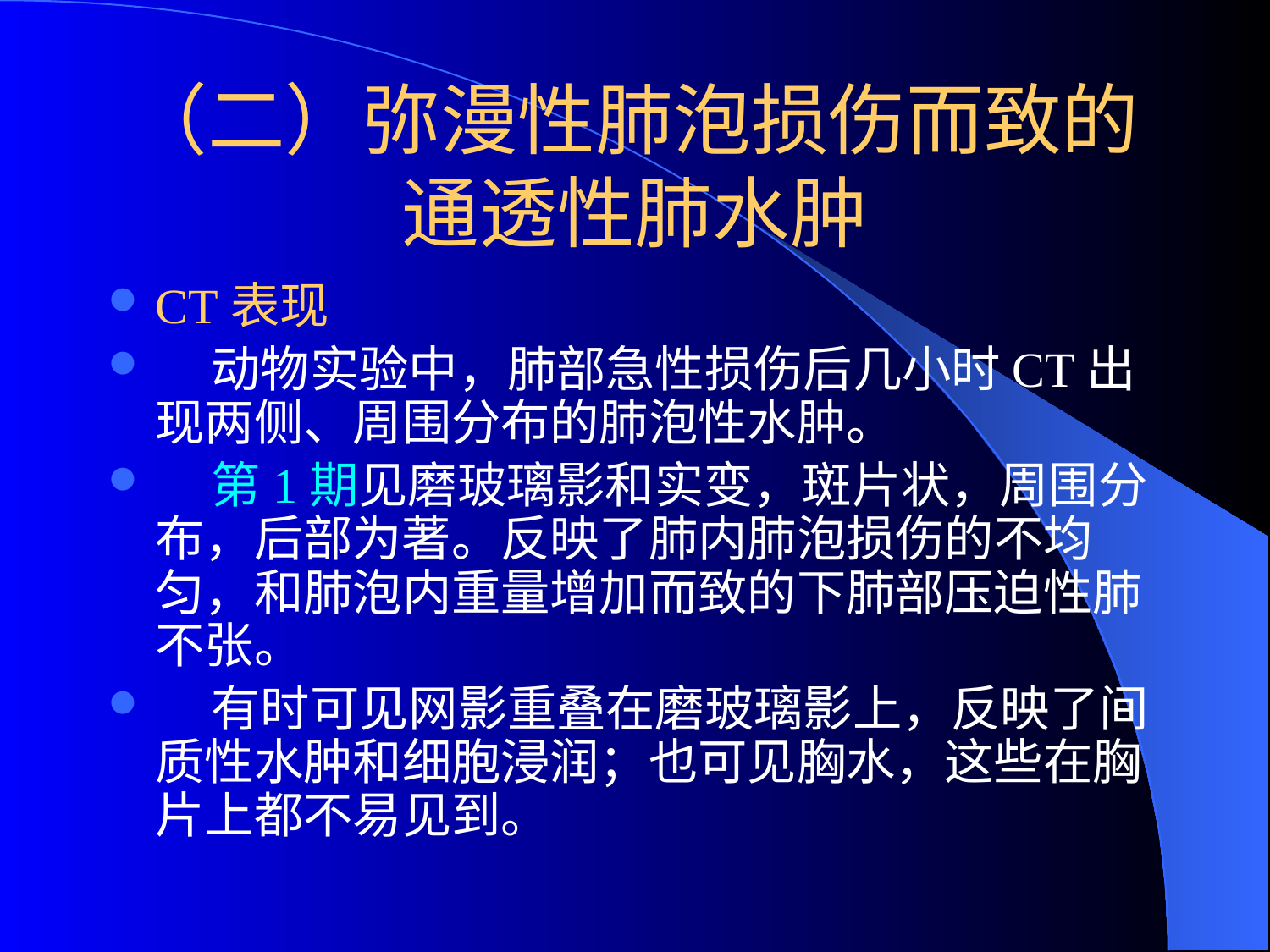

# （二）弥漫性肺泡损伤而致的通透性肺水肿
CT表现
    动物实验中，肺部急性损伤后几小时CT出现两侧、周围分布的肺泡性水肿。
    第1期见磨玻璃影和实变，斑片状，周围分布，后部为著。反映了肺内肺泡损伤的不均匀，和肺泡内重量增加而致的下肺部压迫性肺不张。
    有时可见网影重叠在磨玻璃影上，反映了间质性水肿和细胞浸润；也可见胸水，这些在胸片上都不易见到。